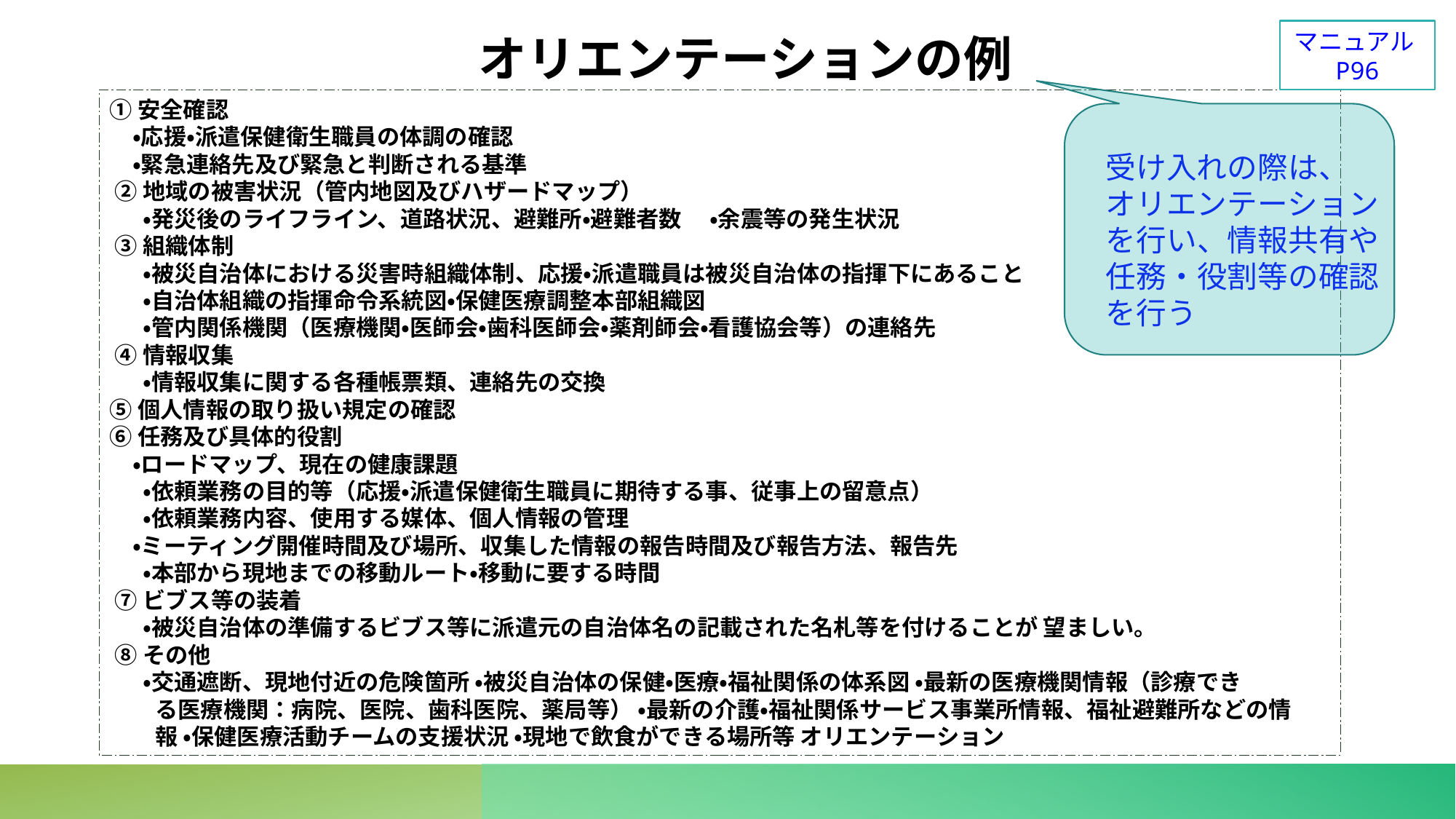

マニュアルP96
オリエンテーションの例
①安全確認
　・応援・派遣保健衛生職員の体調の確認
　・緊急連絡先及び緊急と判断される基準
 ②地域の被害状況（管内地図及びハザードマップ）
 　・発災後のライフライン、道路状況、避難所・避難者数 　・余震等の発生状況
 ③組織体制
 　・被災自治体における災害時組織体制、応援・派遣職員は被災自治体の指揮下にあること
 　・自治体組織の指揮命令系統図・保健医療調整本部組織図
 　・管内関係機関（医療機関・医師会・歯科医師会・薬剤師会・看護協会等）の連絡先
 ④情報収集
 　・情報収集に関する各種帳票類、連絡先の交換
⑤個人情報の取り扱い規定の確認
⑥任務及び具体的役割
　・ロードマップ、現在の健康課題
 　・依頼業務の目的等（応援・派遣保健衛生職員に期待する事、従事上の留意点）
 　・依頼業務内容、使用する媒体、個人情報の管理
　・ミーティング開催時間及び場所、収集した情報の報告時間及び報告方法、報告先
 　・本部から現地までの移動ルート・移動に要する時間
 ⑦ビブス等の装着
 　・被災自治体の準備するビブス等に派遣元の自治体名の記載された名札等を付けることが 望ましい。
 ⑧その他
 　・交通遮断、現地付近の危険箇所 ・被災自治体の保健・医療・福祉関係の体系図 ・最新の医療機関情報（診療でき
　　る医療機関：病院、医院、歯科医院、薬局等） ・最新の介護・福祉関係サービス事業所情報、福祉避難所などの情
　　報 ・保健医療活動チームの支援状況 ・現地で飲食ができる場所等 オリエンテーション

受け入れの際は、
オリエンテーションを行い、情報共有や任務・役割等の確認を行う